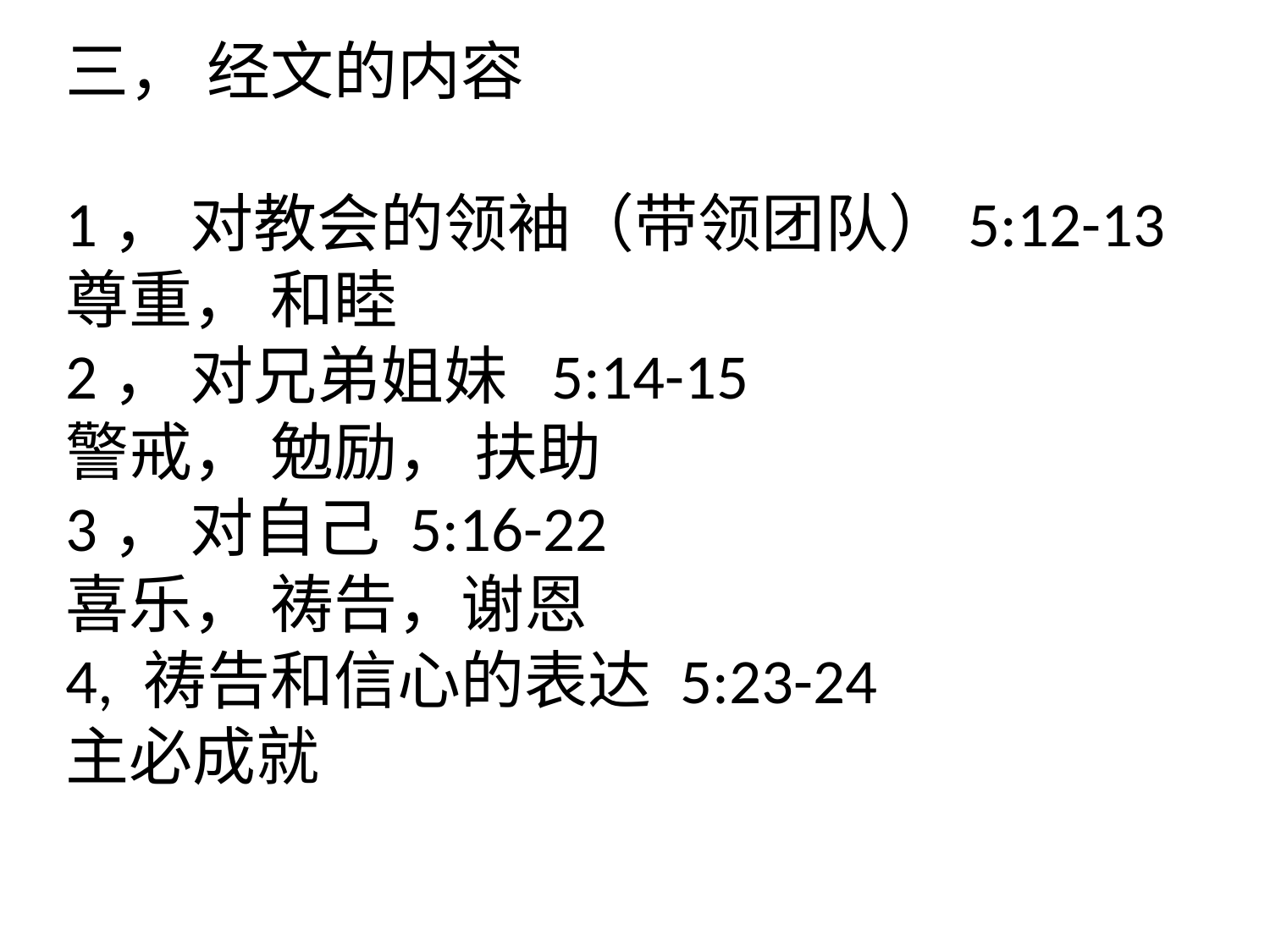

# 三， 经文的内容 1， 对教会的领袖（带领团队）5:12-13 尊重， 和睦 2， 对兄弟姐妹  5:14-15 警戒， 勉励， 扶助 3， 对自己 5:16-22 喜乐， 祷告，谢恩 4, 祷告和信心的表达 5:23-24 主必成就